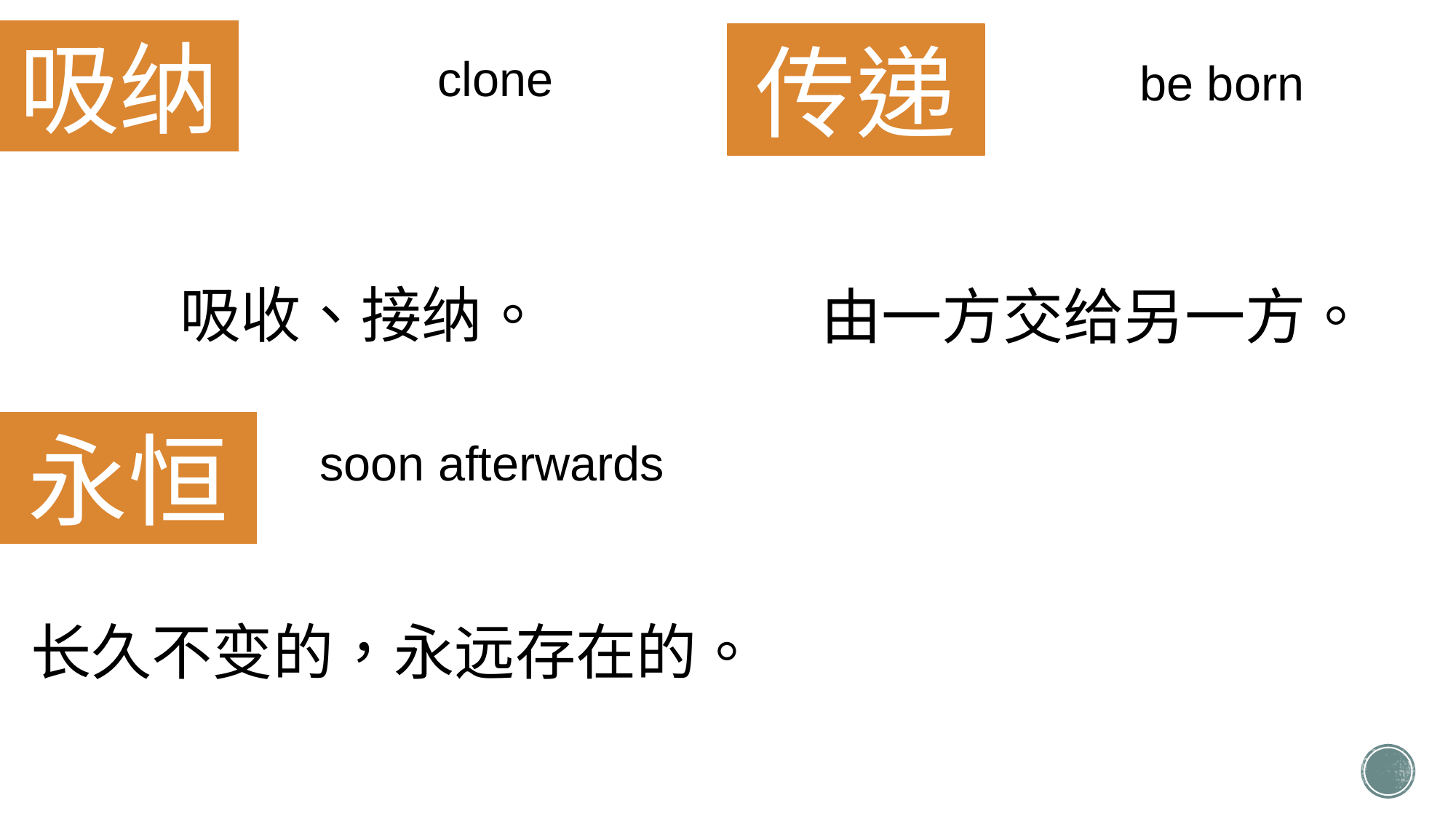

吸纳
传递
clone
be born
吸收、接纳。
由一方交给另一方。
永恒
soon afterwards
长久不变的，永远存在的。